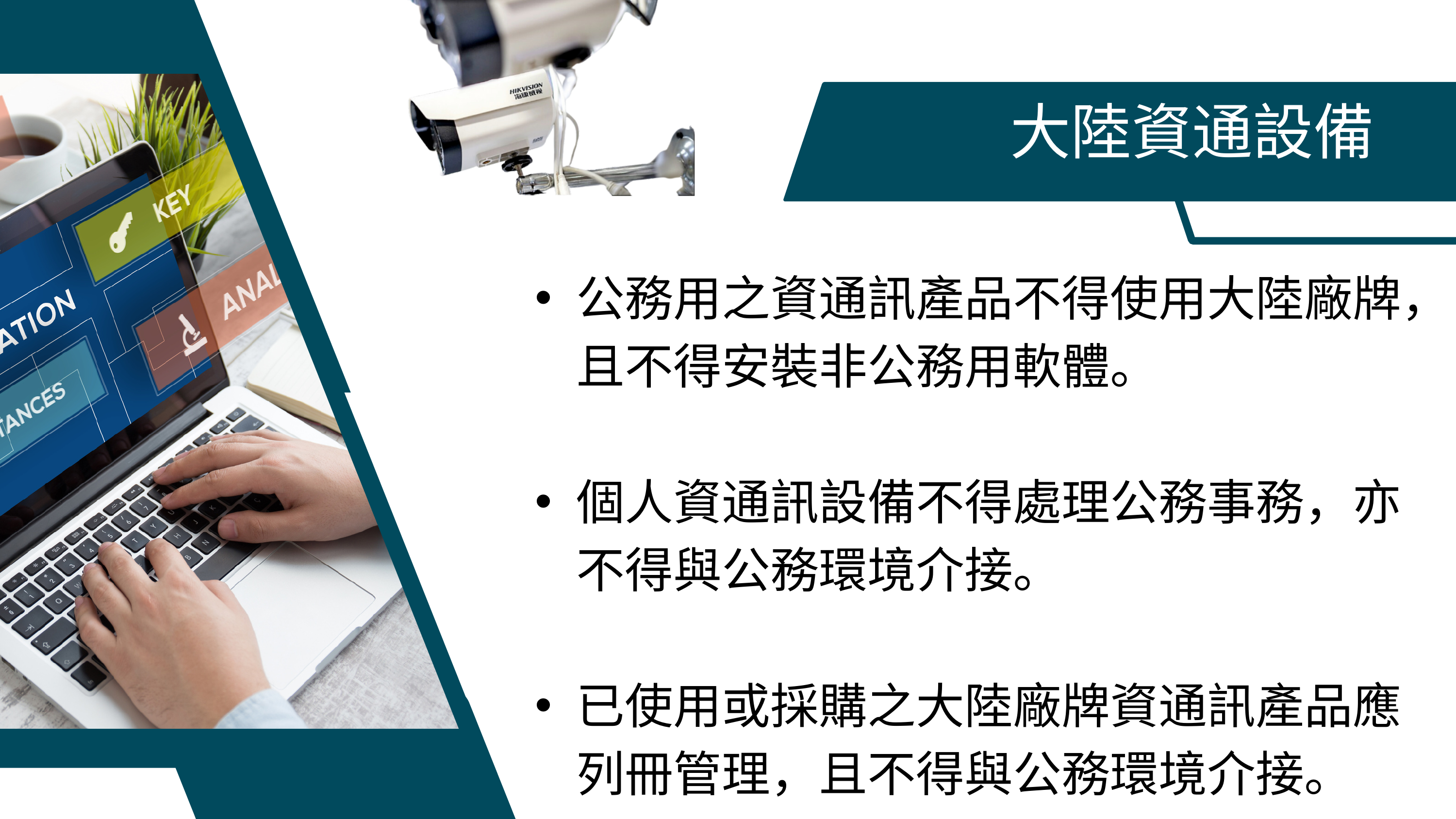

大陸資通設備

公務用之資通訊產品不得使用大陸廠牌，且不得安裝非公務用軟體。

個人資通訊設備不得處理公務事務，亦不得與公務環境介接。

已使用或採購之大陸廠牌資通訊產品應列冊管理，且不得與公務環境介接。